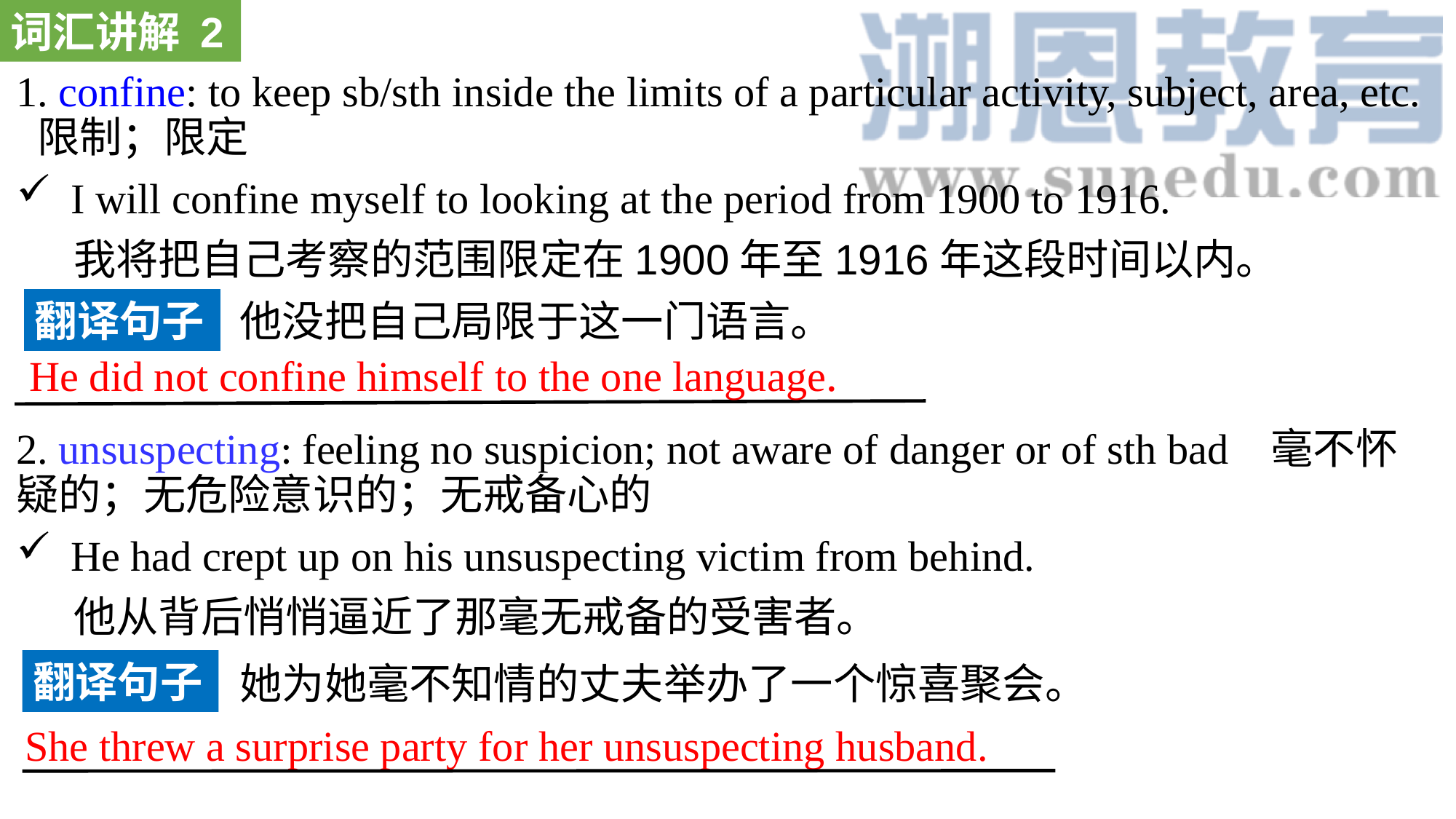

词汇讲解 2
1. confine: to keep sb/sth inside the limits of a particular activity, subject, area, etc.   限制；限定
I will confine myself to looking at the period from 1900 to 1916.
     我将把自己考察的范围限定在1900年至1916年这段时间以内。

2. unsuspecting: feeling no suspicion; not aware of danger or of sth bad   毫不怀疑的；无危险意识的；无戒备心的
He had crept up on his unsuspecting victim from behind.
     他从背后悄悄逼近了那毫无戒备的受害者。

翻译句子
他没把自己局限于这一门语言。
He did not confine himself to the one language.
翻译句子
她为她毫不知情的丈夫举办了一个惊喜聚会。
She threw a surprise party for her unsuspecting husband.